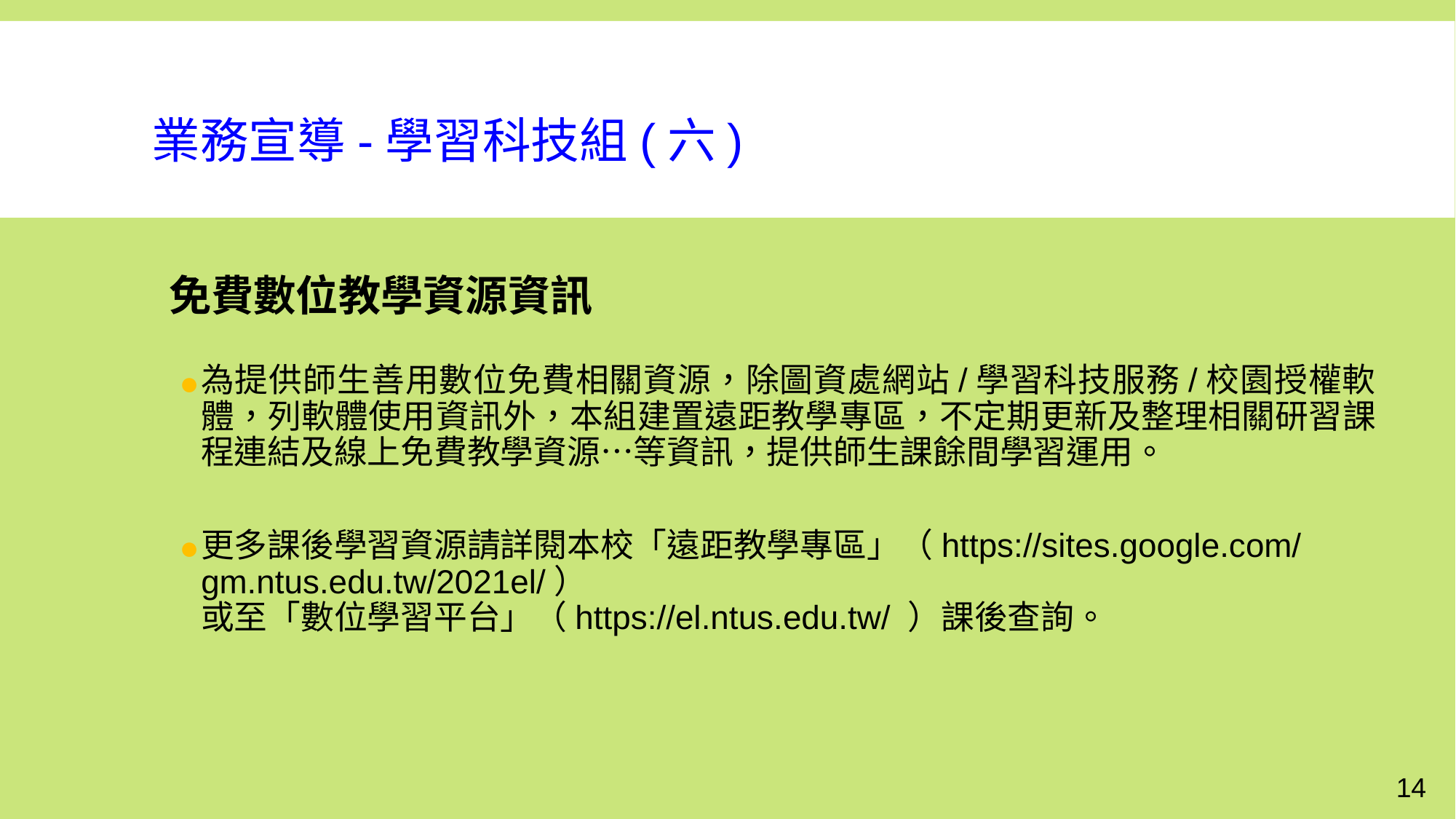

業務宣導-學習科技組(六)
免費數位教學資源資訊

為提供師生善用數位免費相關資源，除圖資處網站/學習科技服務/校園授權軟體，列軟體使用資訊外，本組建置遠距教學專區，不定期更新及整理相關研習課程連結及線上免費教學資源…等資訊，提供師生課餘間學習運用。

更多課後學習資源請詳閱本校「遠距教學專區」（https://sites.google.com/gm.ntus.edu.tw/2021el/）
或至「數位學習平台」（https://el.ntus.edu.tw/ ）課後查詢。
14